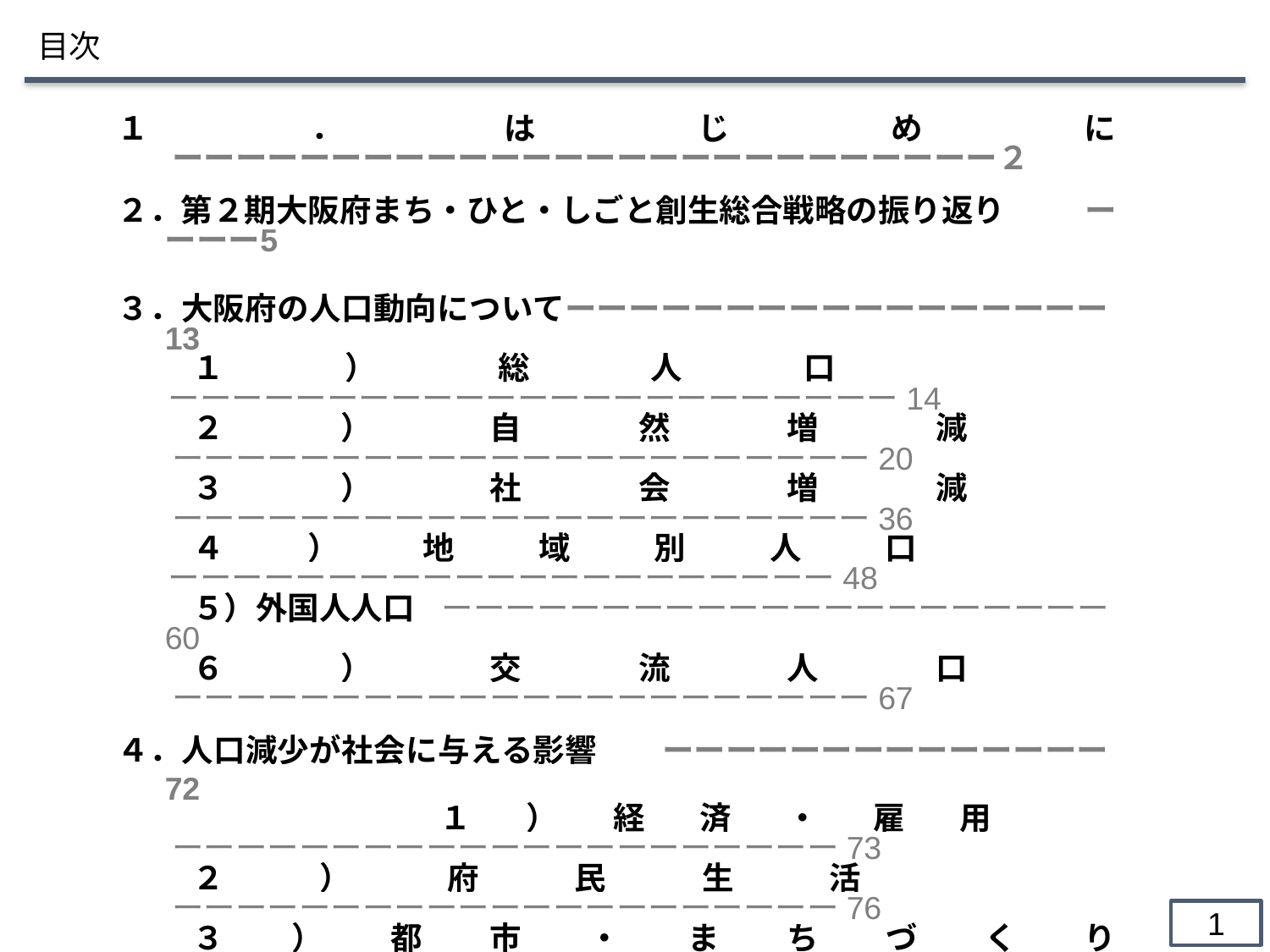

目次
１．はじめに ーーーーーーーーーーーーーーーーーーーーーーーーーー２

２．第２期大阪府まち・ひと・しごと創生総合戦略の振り返り ーーーー5

３．大阪府の人口動向についてーーーーーーーーーーーーーーーーー13
１）総人口 　 ーーーーーーーーーーーーーーーーーーーーーーー14
２）自然増減　 ーーーーーーーーーーーーーーーーーーーーーー20
３）社会増減　 ーーーーーーーーーーーーーーーーーーーーーー36
４）地域別人口　　 ーーーーーーーーーーーーーーーーーーーーー48
５）外国人人口　   ーーーーーーーーーーーーーーーーーーーーー60
６）交流人口　 ーーーーーーーーーーーーーーーーーーーーーー67

４．人口減少が社会に与える影響　　ーーーーーーーーーーーーーー72
　　　 １）経済・雇用    ーーーーーーーーーーーーーーーーーーーーー73
２）府民生活　　 ーーーーーーーーーーーーーーーーーーーーー76
３）都市・まちづくり ーーーーーーーーーーーーーーーーーーーー83

５．基本方針ーーーーーーーーーーーーーーーーーーーーーーーーー88

６．総合戦略に係る具体的取組 ーーーーーーーーーーーーーーーー94
１）取組の基本目標・基本的方向            ーーーーーーーーーーーー95
２）具体的取組　　　　　　　ーーーーーーーーーーーーーーーーーーーーー98
1